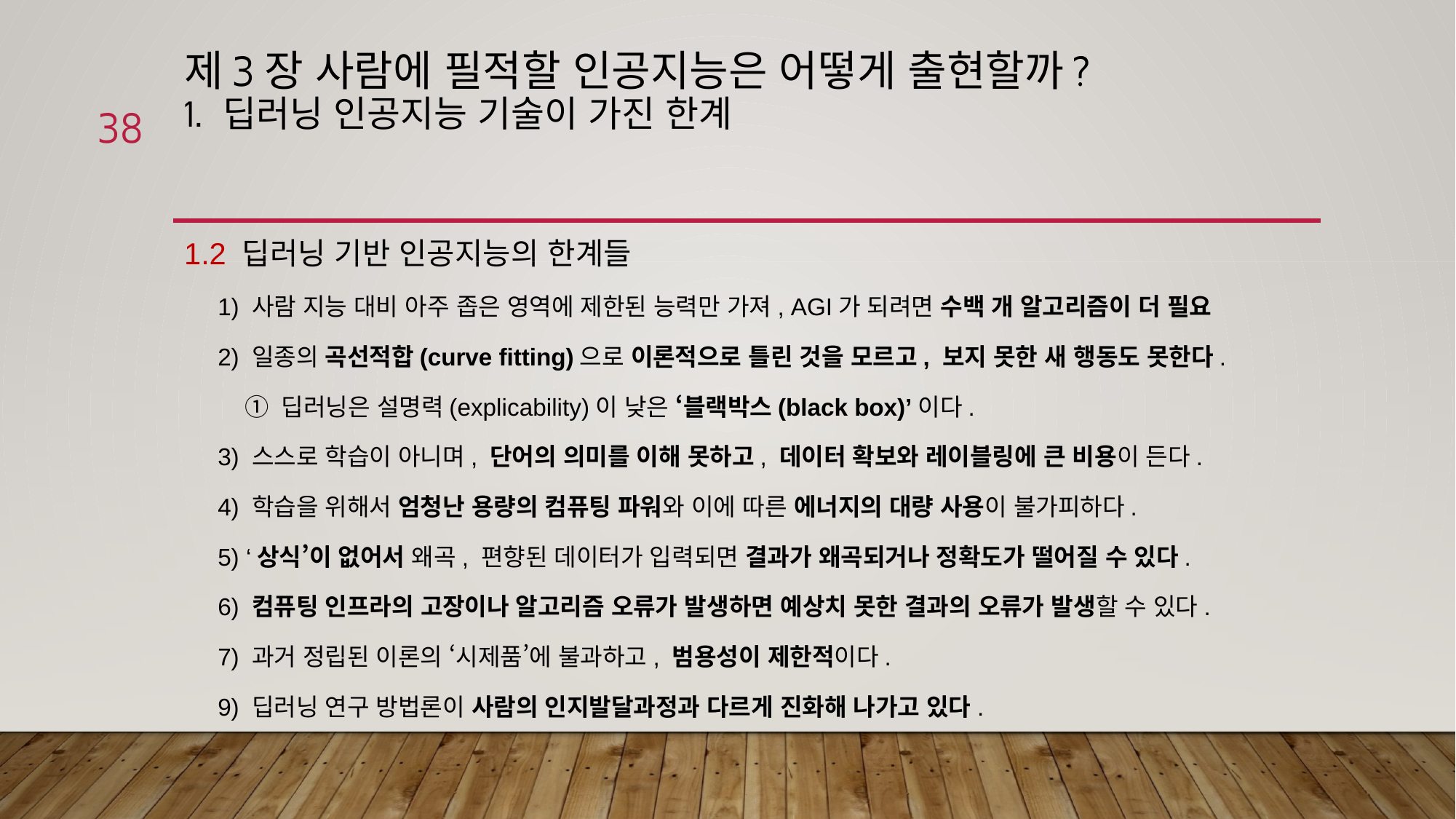

# 제3장 사람에 필적할 인공지능은 어떻게 출현할까? 1. 딥러닝 인공지능 기술이 가진 한계
38

1.2 딥러닝 기반 인공지능의 한계들
     1) 사람 지능 대비 아주 좁은 영역에 제한된 능력만 가져, AGI가 되려면 수백 개 알고리즘이 더 필요
     2) 일종의 곡선적합(curve fitting)으로 이론적으로 틀린 것을 모르고, 보지 못한 새 행동도 못한다.
         ① 딥러닝은 설명력(explicability)이 낮은 ‘블랙박스(black box)’이다.
     3) 스스로 학습이 아니며, 단어의 의미를 이해 못하고, 데이터 확보와 레이블링에 큰 비용이 든다.
     4) 학습을 위해서 엄청난 용량의 컴퓨팅 파워와 이에 따른 에너지의 대량 사용이 불가피하다.
     5) ‘상식’이 없어서 왜곡, 편향된 데이터가 입력되면 결과가 왜곡되거나 정확도가 떨어질 수 있다.
     6) 컴퓨팅 인프라의 고장이나 알고리즘 오류가 발생하면 예상치 못한 결과의 오류가 발생할 수 있다.
     7) 과거 정립된 이론의 ‘시제품’에 불과하고, 범용성이 제한적이다.
     9) 딥러닝 연구 방법론이 사람의 인지발달과정과 다르게 진화해 나가고 있다.